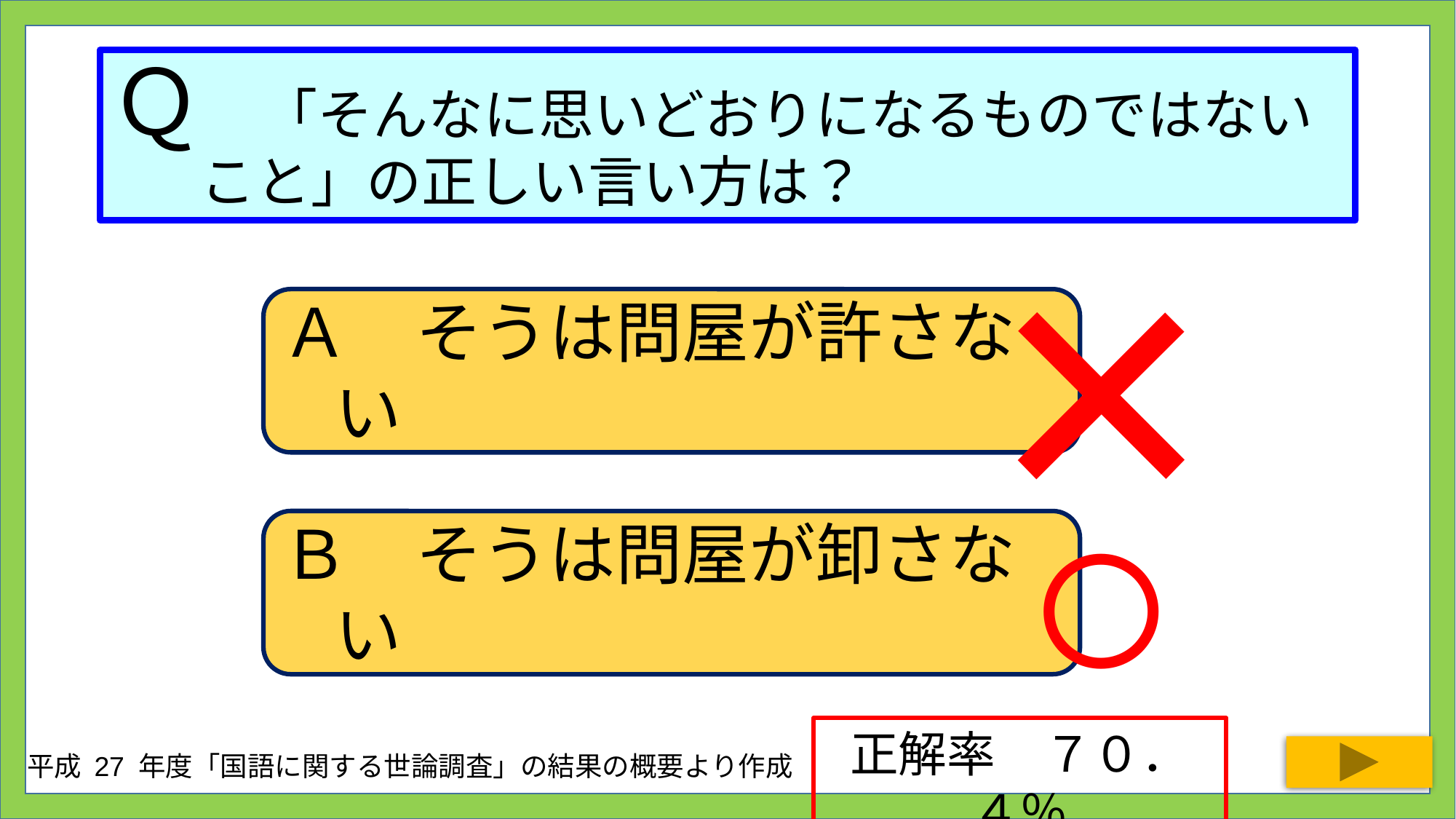

# Ｑ　「そんなに思いどおりになるものではないこと」の正しい言い方は？
×
Ａ　そうは問屋が許さない
○
Ｂ　そうは問屋が卸さない
正解率　７０．４％

平成 27 年度「国語に関する世論調査」の結果の概要より作成